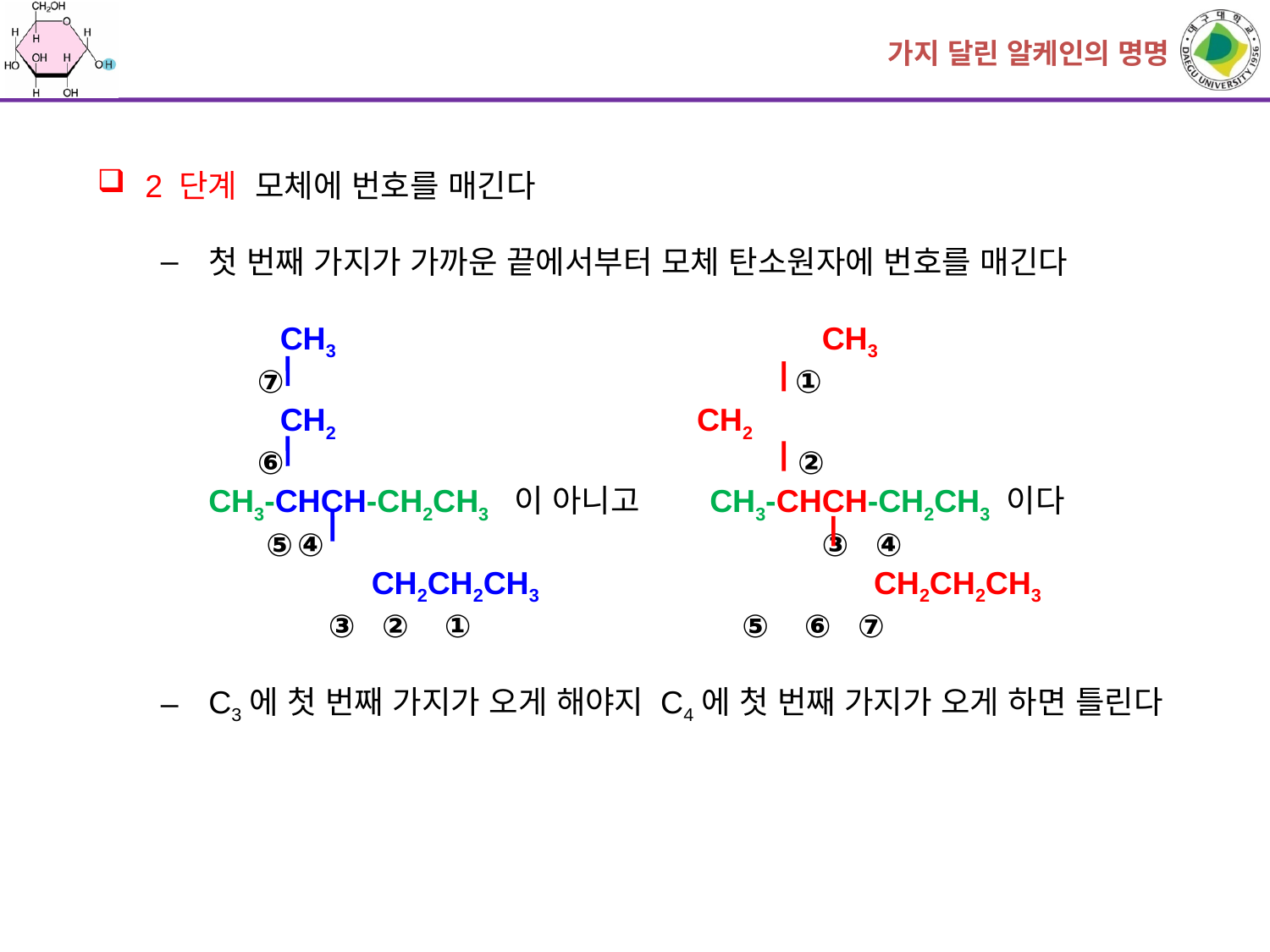

가지 달린 알케인의 명명
2 단계  모체에 번호를 매긴다

첫 번째 가지가 가까운 끝에서부터 모체 탄소원자에 번호를 매긴다

	                 CH3 			                         CH3
                  ⑦			                ①
	                 CH2  			      CH2
                  ⑥				  ②
	CH3-CHCH-CH2CH3  이 아니고       CH3-CHCH-CH2CH3 이다
                   ⑤ ④			                   ③   ④
		                 CH2CH2CH3 		           CH2CH2CH3
                          ③   ②    ①		          ⑤    ⑥   ⑦

C3에 첫 번째 가지가 오게 해야지 C4에 첫 번째 가지가 오게 하면 틀린다